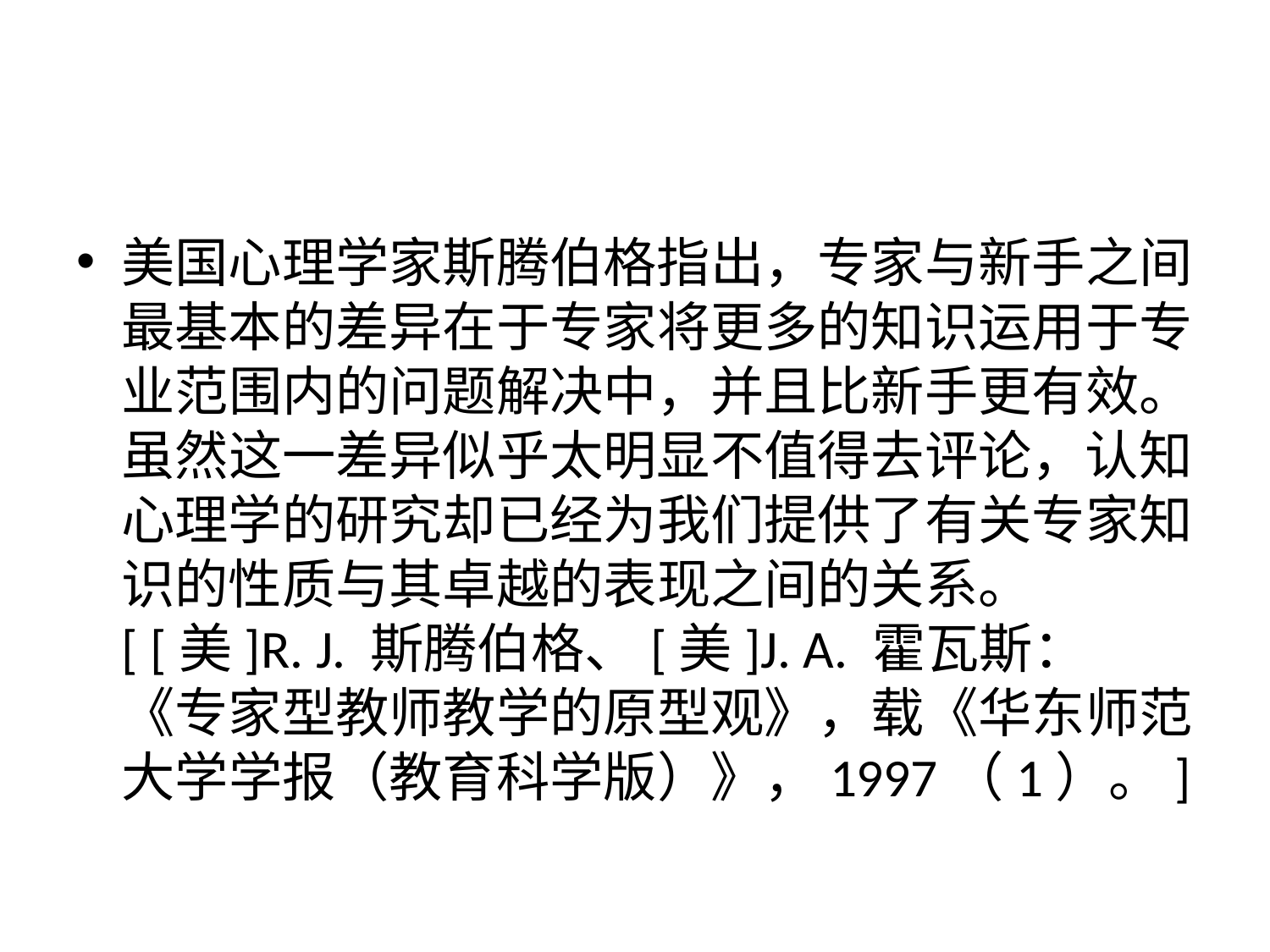

#
美国心理学家斯腾伯格指出，专家与新手之间最基本的差异在于专家将更多的知识运用于专业范围内的问题解决中，并且比新手更有效。虽然这一差异似乎太明显不值得去评论，认知心理学的研究却已经为我们提供了有关专家知识的性质与其卓越的表现之间的关系。[ [美]R. J. 斯腾伯格、[美]J. A. 霍瓦斯：《专家型教师教学的原型观》，载《华东师范大学学报（教育科学版）》，1997（1）。]